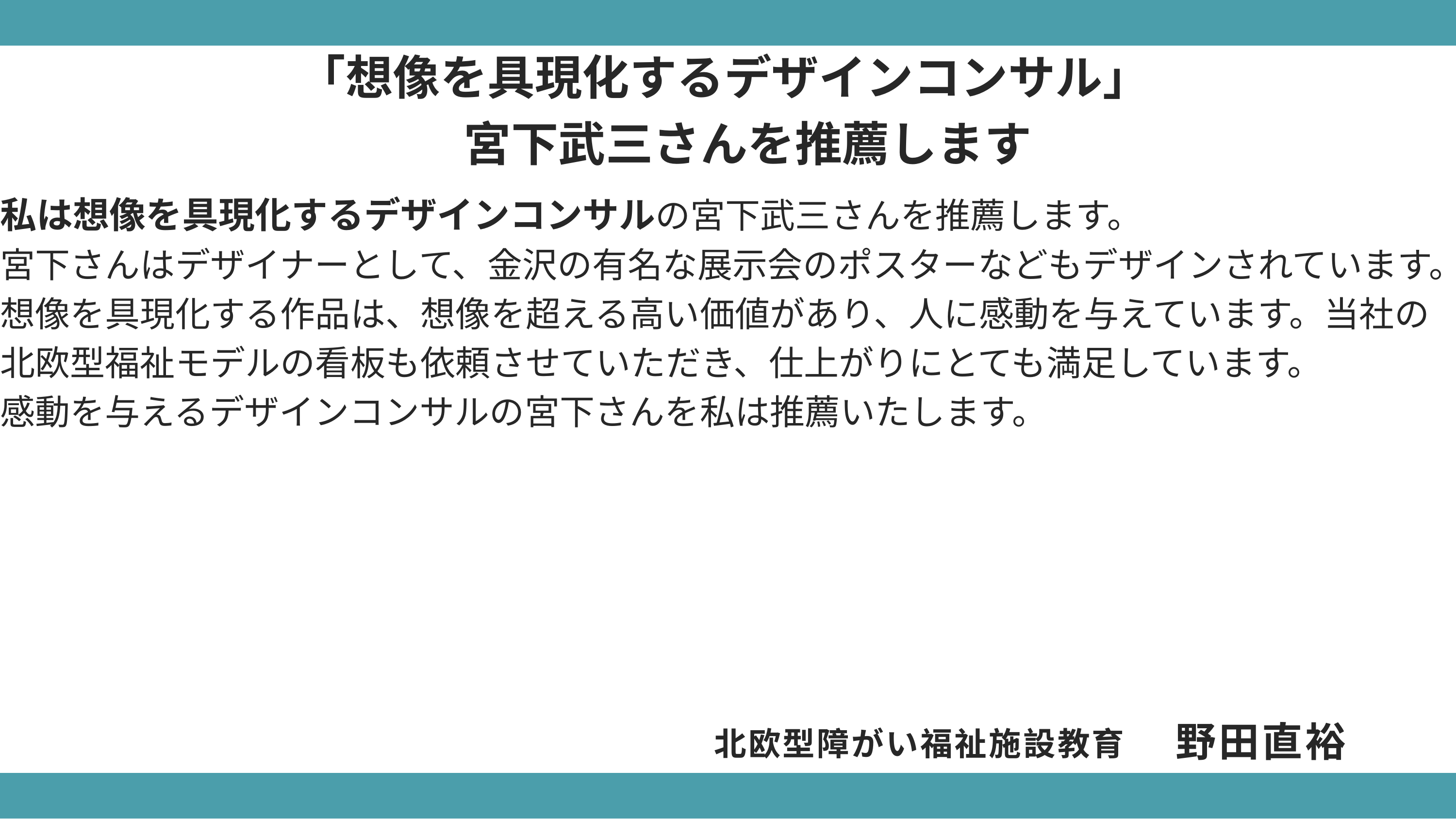

「想像を具現化するデザインコンサル」
　宮下武三さんを推薦します

私は想像を具現化するデザインコンサルの宮下武三さんを推薦します。
宮下さんはデザイナーとして、金沢の有名な展示会のポスターなどもデザインされています。
想像を具現化する作品は、想像を超える高い価値があり、人に感動を与えています。当社の北欧型福祉モデルの看板も依頼させていただき、仕上がりにとても満足しています。
感動を与えるデザインコンサルの宮下さんを私は推薦いたします。
野田直裕

北欧型障がい福祉施設教育